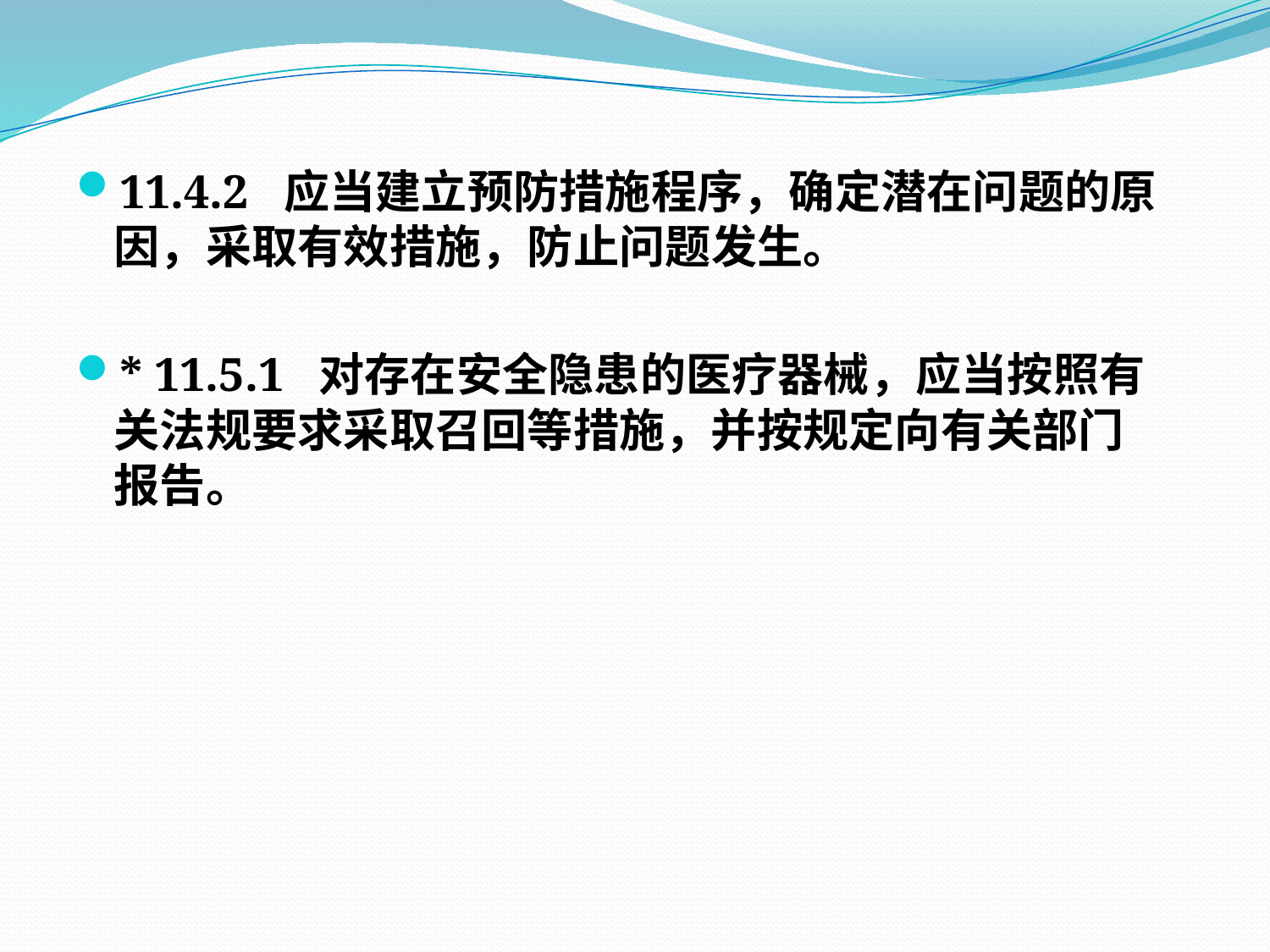

11.4.2  应当建立预防措施程序，确定潜在问题的原因，采取有效措施，防止问题发生。

* 11.5.1  对存在安全隐患的医疗器械，应当按照有关法规要求采取召回等措施，并按规定向有关部门报告。